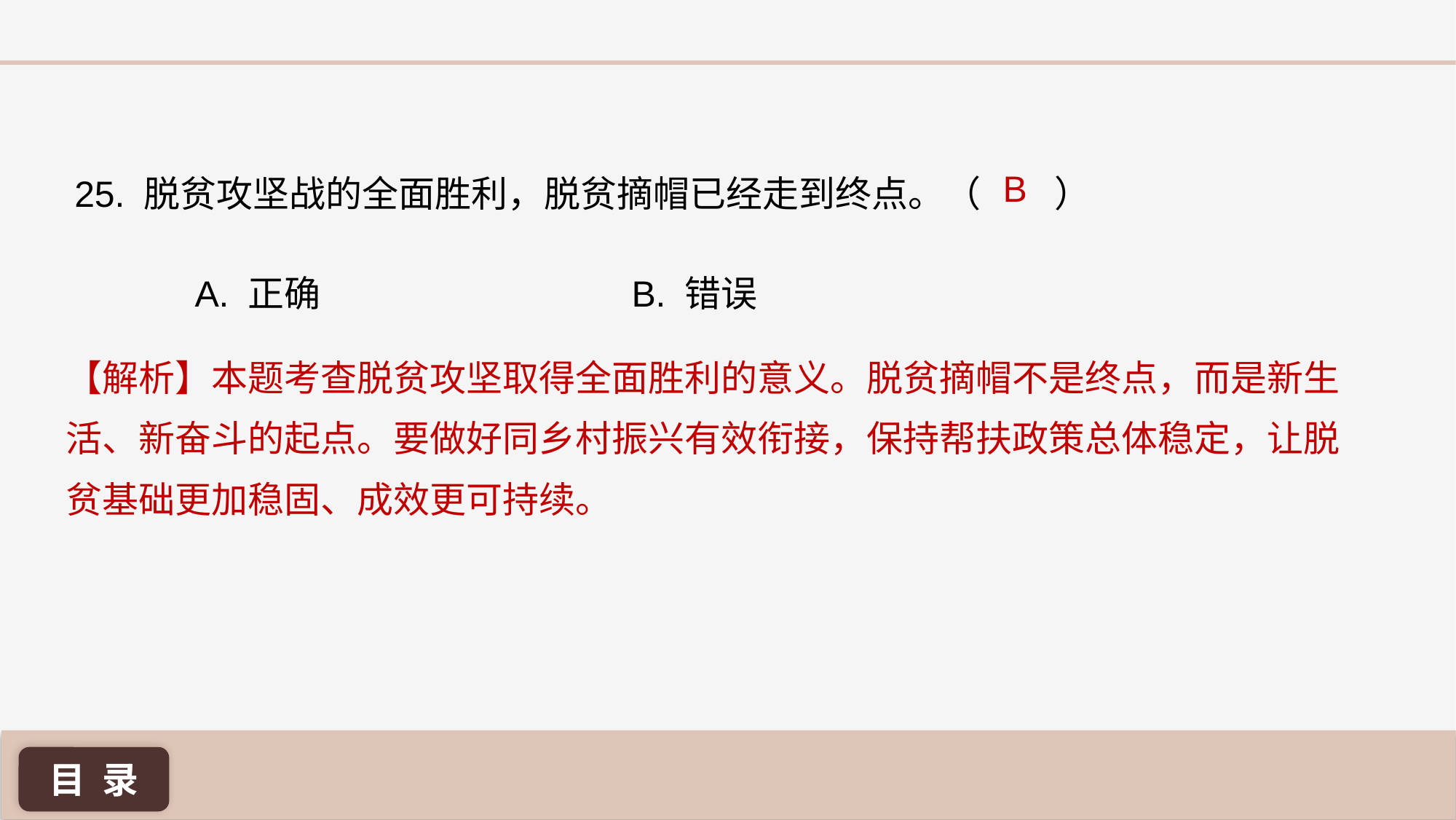

B
25. 脱贫攻坚战的全面胜利，脱贫摘帽已经走到终点。（         ）
A. 正确 			B. 错误
【解析】本题考查脱贫攻坚取得全面胜利的意义。脱贫摘帽不是终点，而是新生活、新奋斗的起点。要做好同乡村振兴有效衔接，保持帮扶政策总体稳定，让脱贫基础更加稳固、成效更可持续。